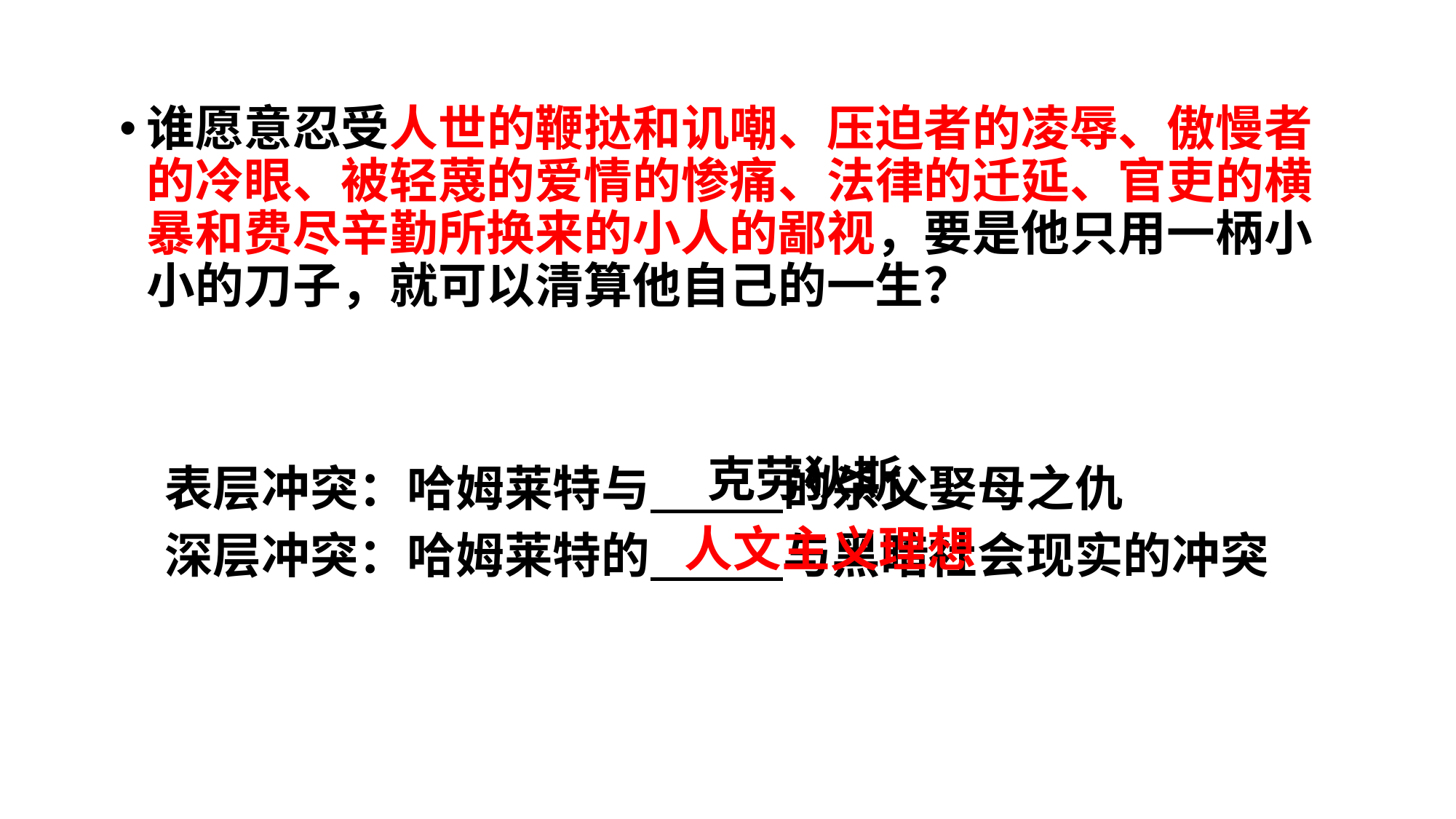

谁愿意忍受人世的鞭挞和讥嘲、压迫者的凌辱、傲慢者的冷眼、被轻蔑的爱情的惨痛、法律的迁延、官吏的横暴和费尽辛勤所换来的小人的鄙视，要是他只用一柄小小的刀子，就可以清算他自己的一生？

   表层冲突：哈姆莱特与            的杀父娶母之仇
   深层冲突：哈姆莱特的            与黑暗社会现实的冲突
克劳狄斯
人文主义理想